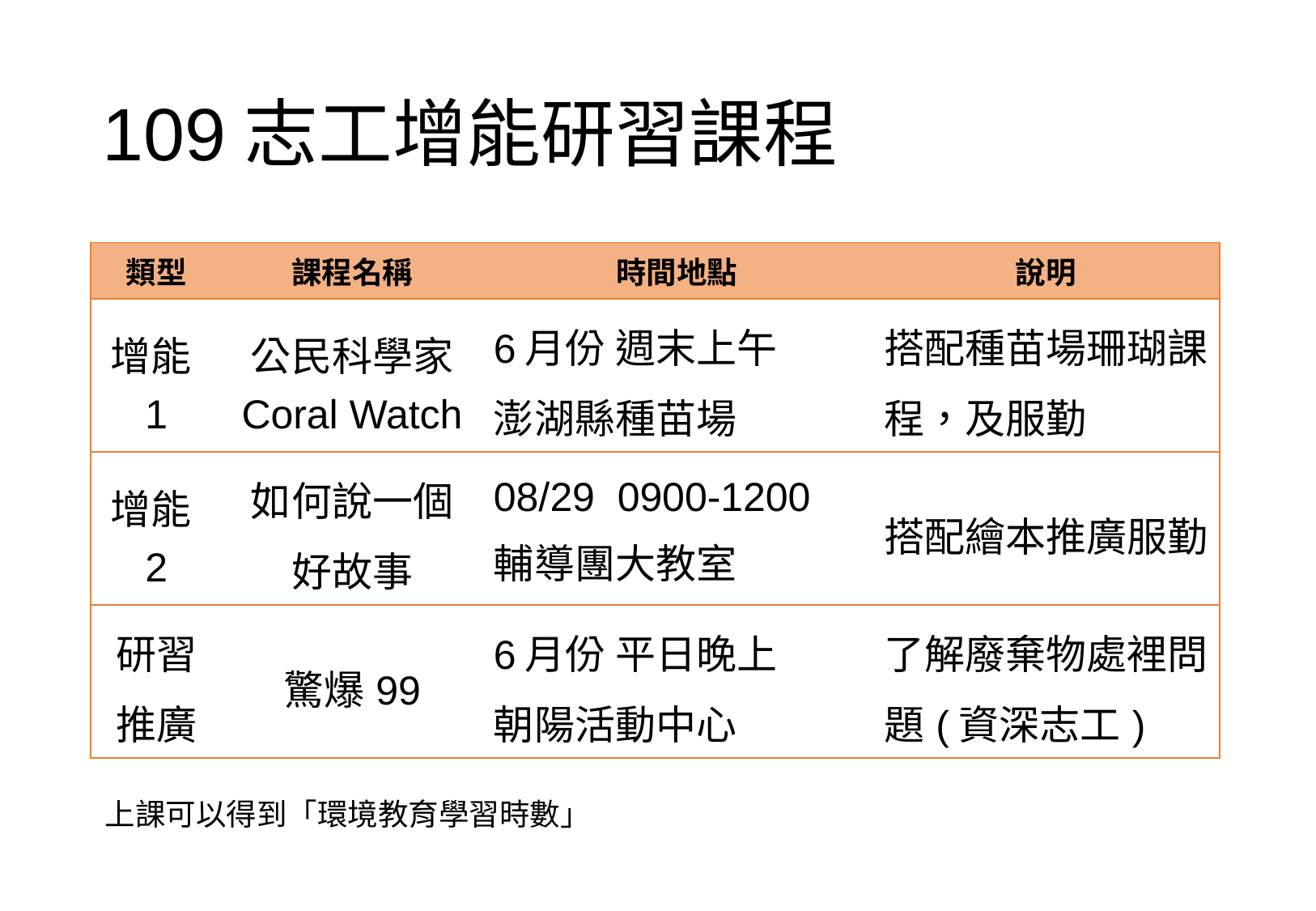

# 109志工增能研習課程
| 類型 | 課程名稱 | 時間地點 | 說明 |
| --- | --- | --- | --- |
| 增能1 | 公民科學家 Coral Watch | 6月份 週末上午 澎湖縣種苗場 | 搭配種苗場珊瑚課程，及服勤 |
| 增能2 | 如何說一個 好故事 | 08/29 0900-1200 輔導團大教室 | 搭配繪本推廣服勤 |
| 研習 推廣 | 驚爆99 | 6月份 平日晚上 朝陽活動中心 | 了解廢棄物處裡問題(資深志工) |
上課可以得到「環境教育學習時數」